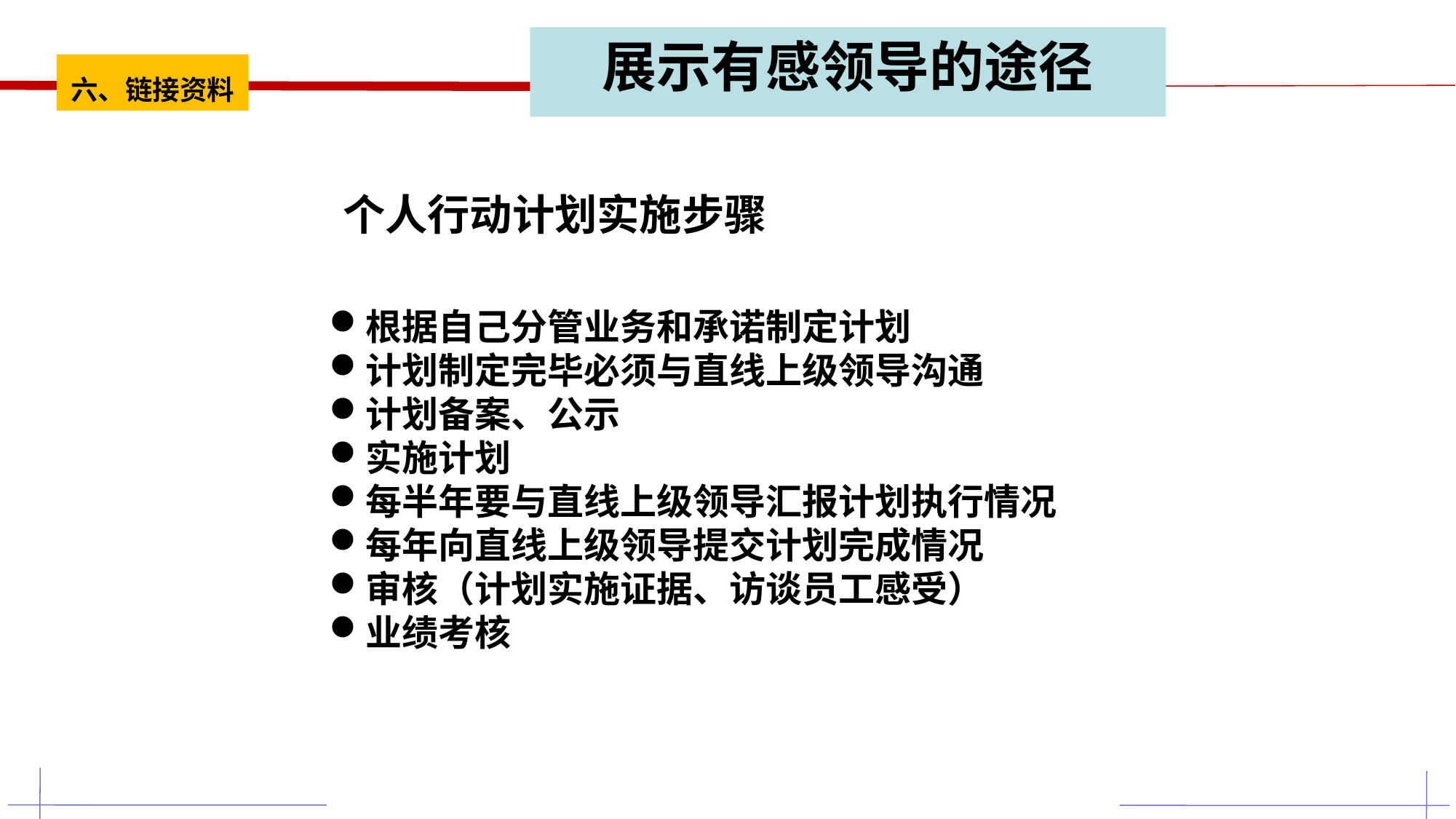

# 展示有感领导的途径
六、链接资料
个人行动计划实施步骤
根据自己分管业务和承诺制定计划
计划制定完毕必须与直线上级领导沟通
计划备案、公示
实施计划
每半年要与直线上级领导汇报计划执行情况
每年向直线上级领导提交计划完成情况
审核（计划实施证据、访谈员工感受）
业绩考核